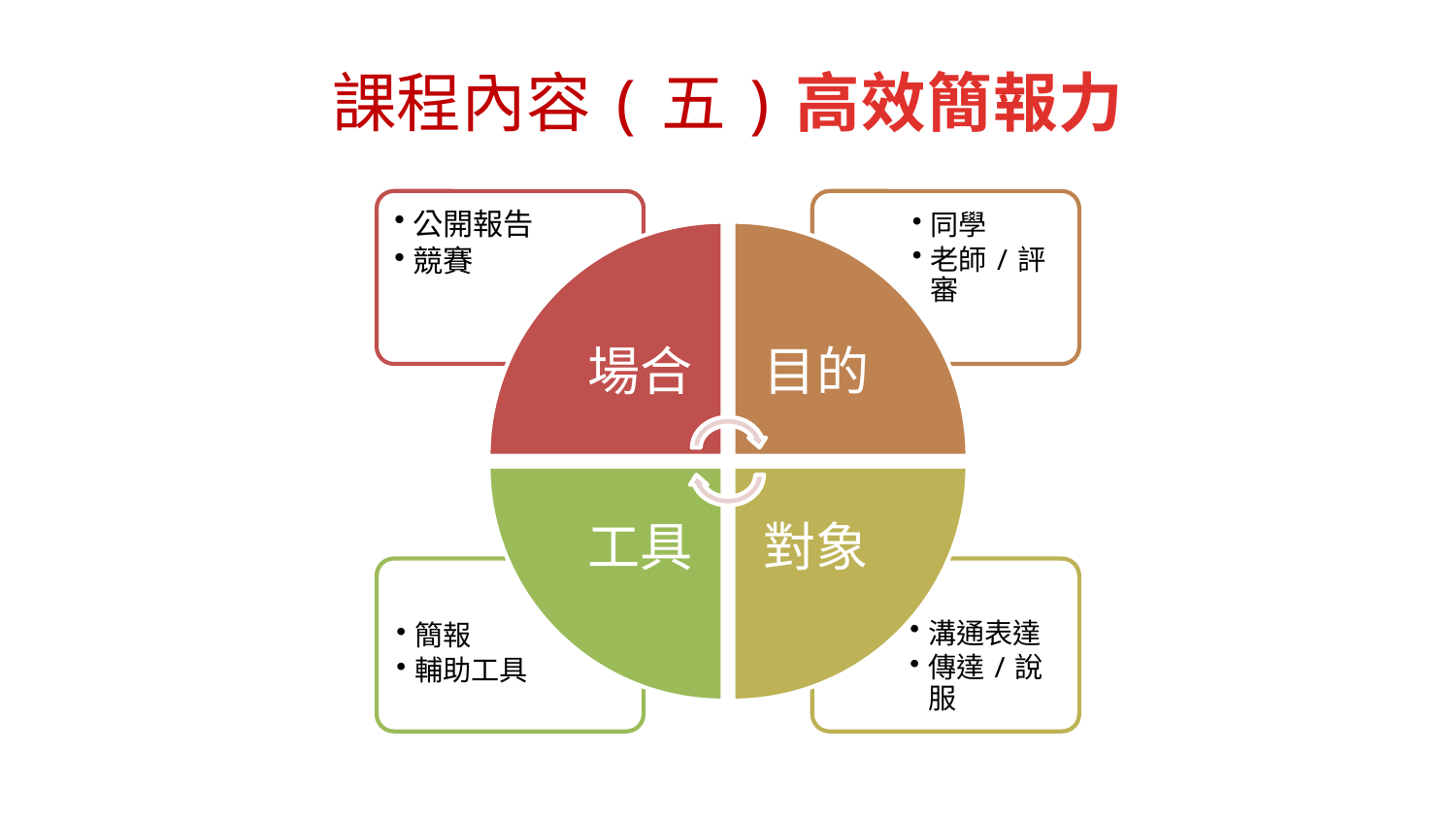

# 課程內容(五)高效簡報力
溝通表達
傳達/說服
簡報
輔助工具
同學
老師/評審
公開報告
競賽
場合
目的
對象
工具